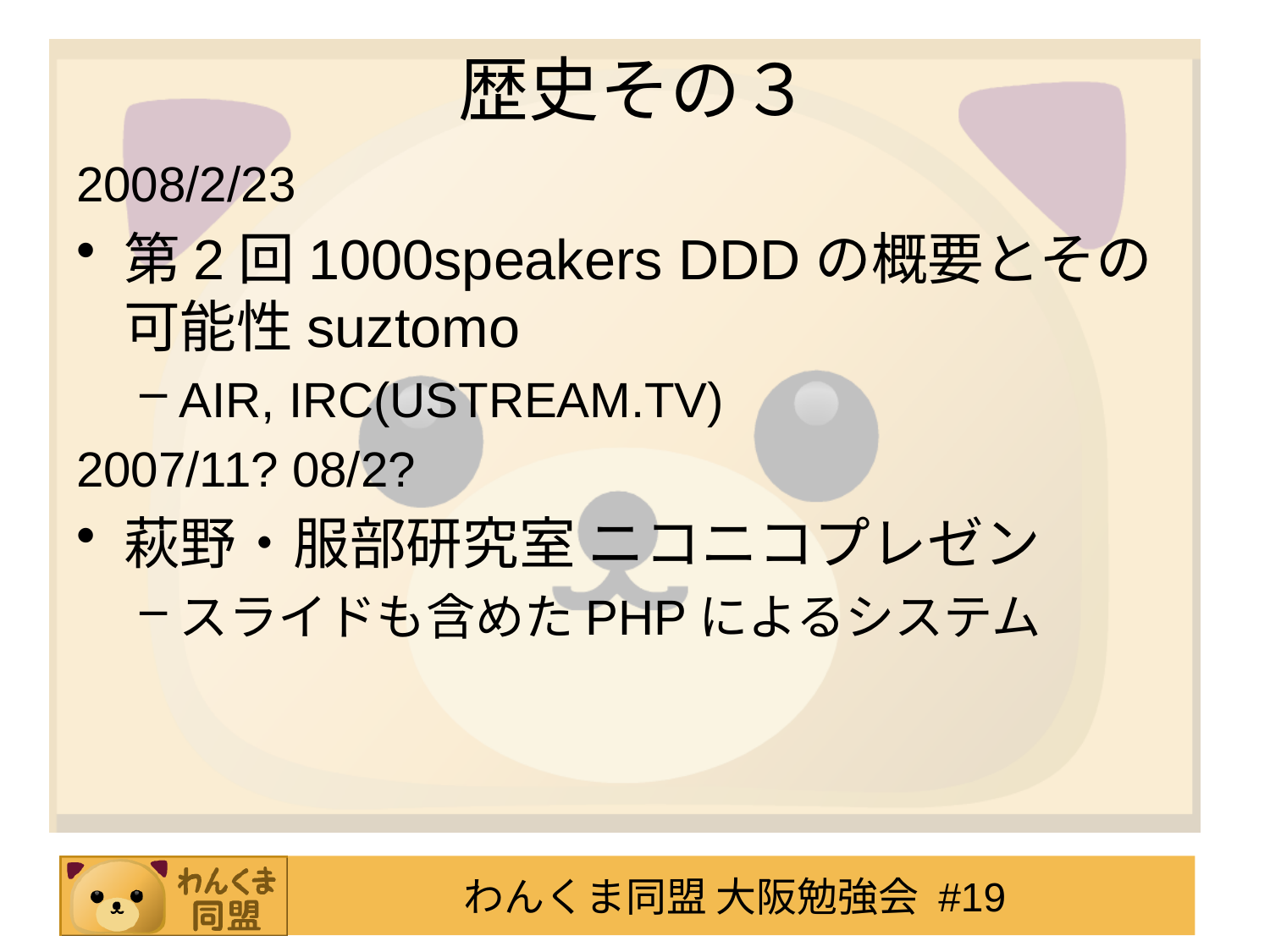

# 歴史その３
2008/2/23
第2回1000speakers DDDの概要とその可能性suztomo
AIR, IRC(USTREAM.TV)
2007/11? 08/2?
萩野・服部研究室 ニコニコプレゼン
スライドも含めたPHPによるシステム